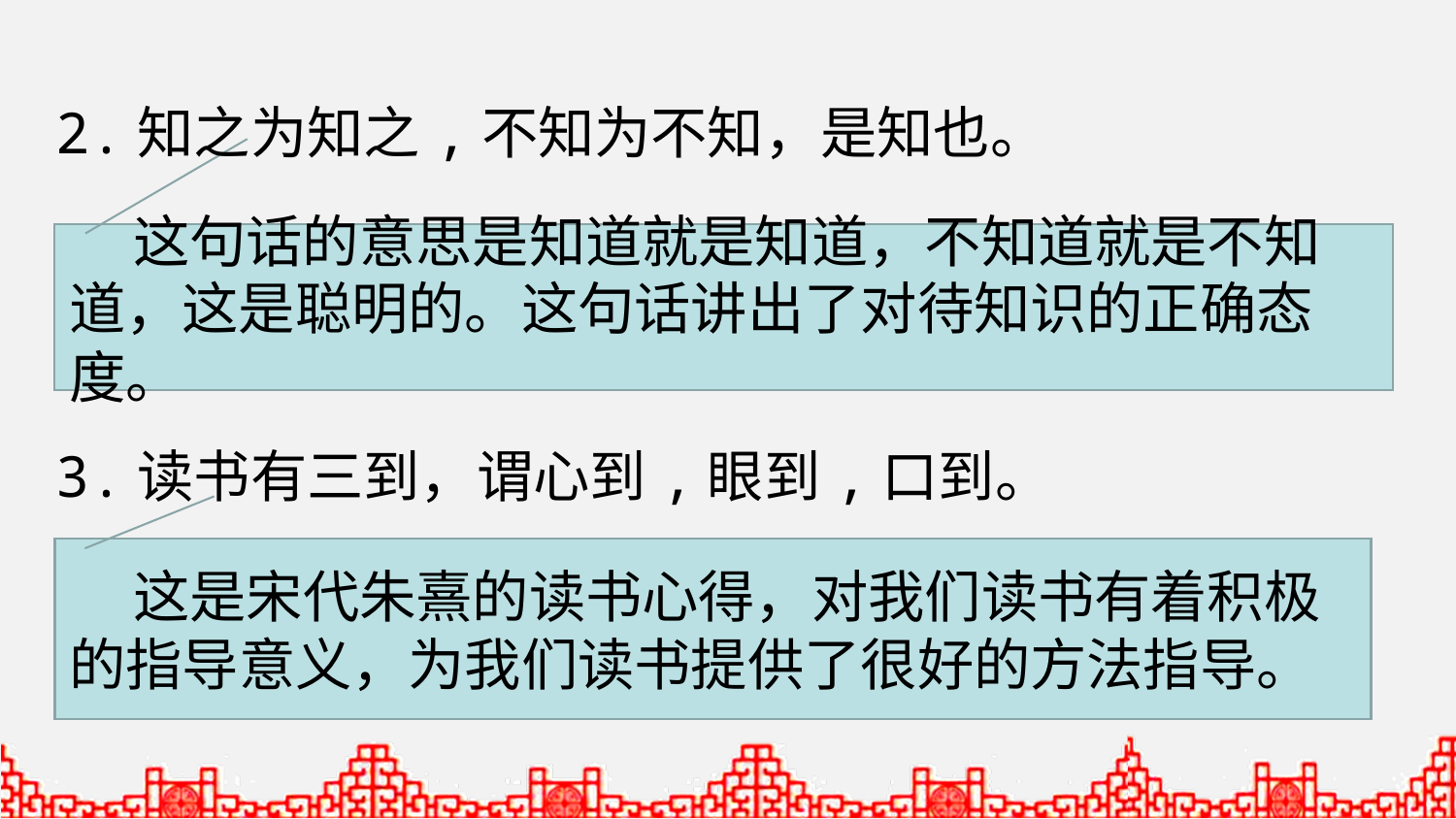

2.知之为知之,不知为不知，是知也。
    这句话的意思是知道就是知道，不知道就是不知道，这是聪明的。这句话讲出了对待知识的正确态度。
3.读书有三到，谓心到,眼到,口到。
    这是宋代朱熹的读书心得，对我们读书有着积极的指导意义，为我们读书提供了很好的方法指导。